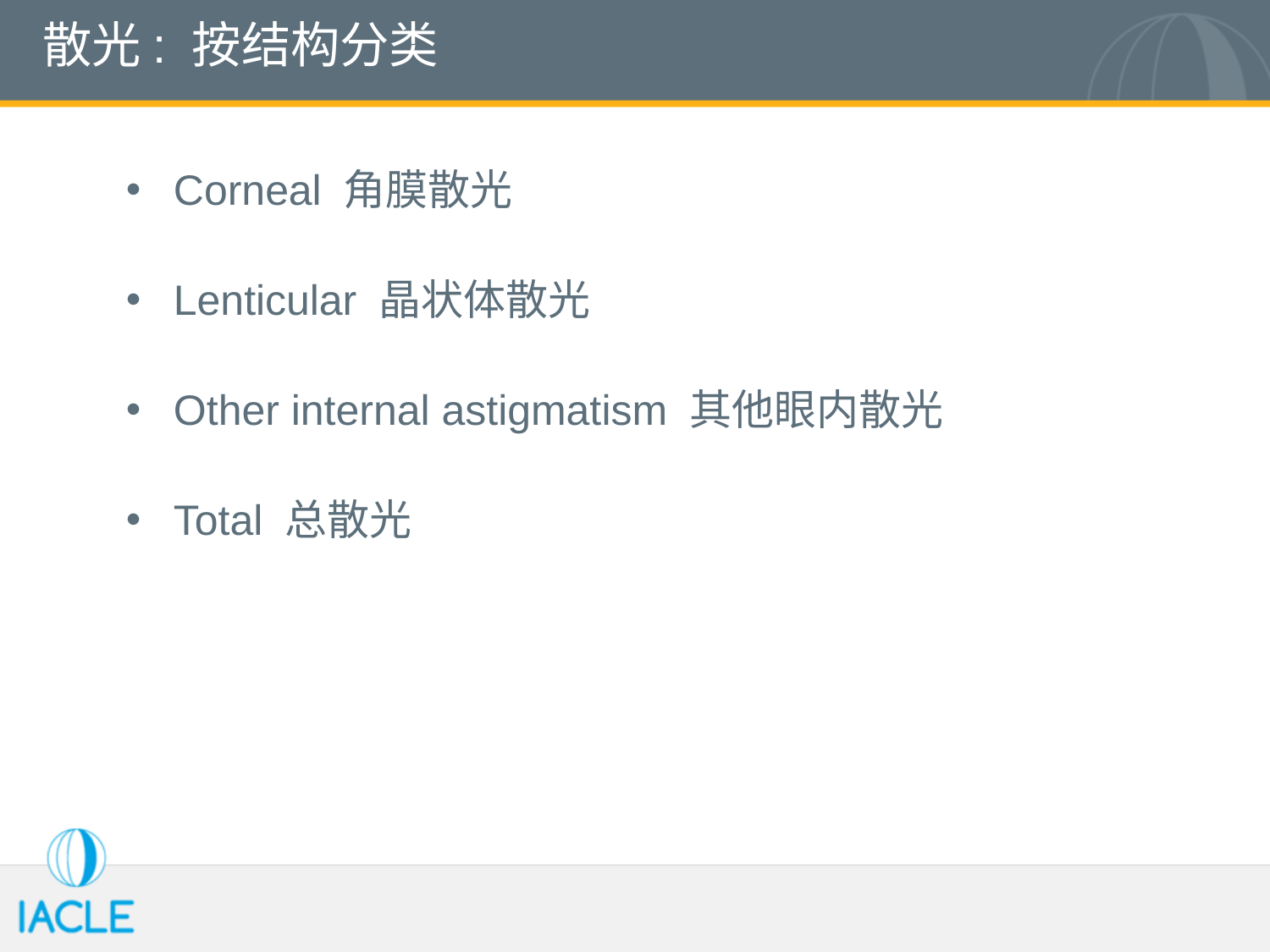

# 散光: 按结构分类
Corneal 角膜散光
Lenticular 晶状体散光
Other internal astigmatism 其他眼内散光
Total 总散光